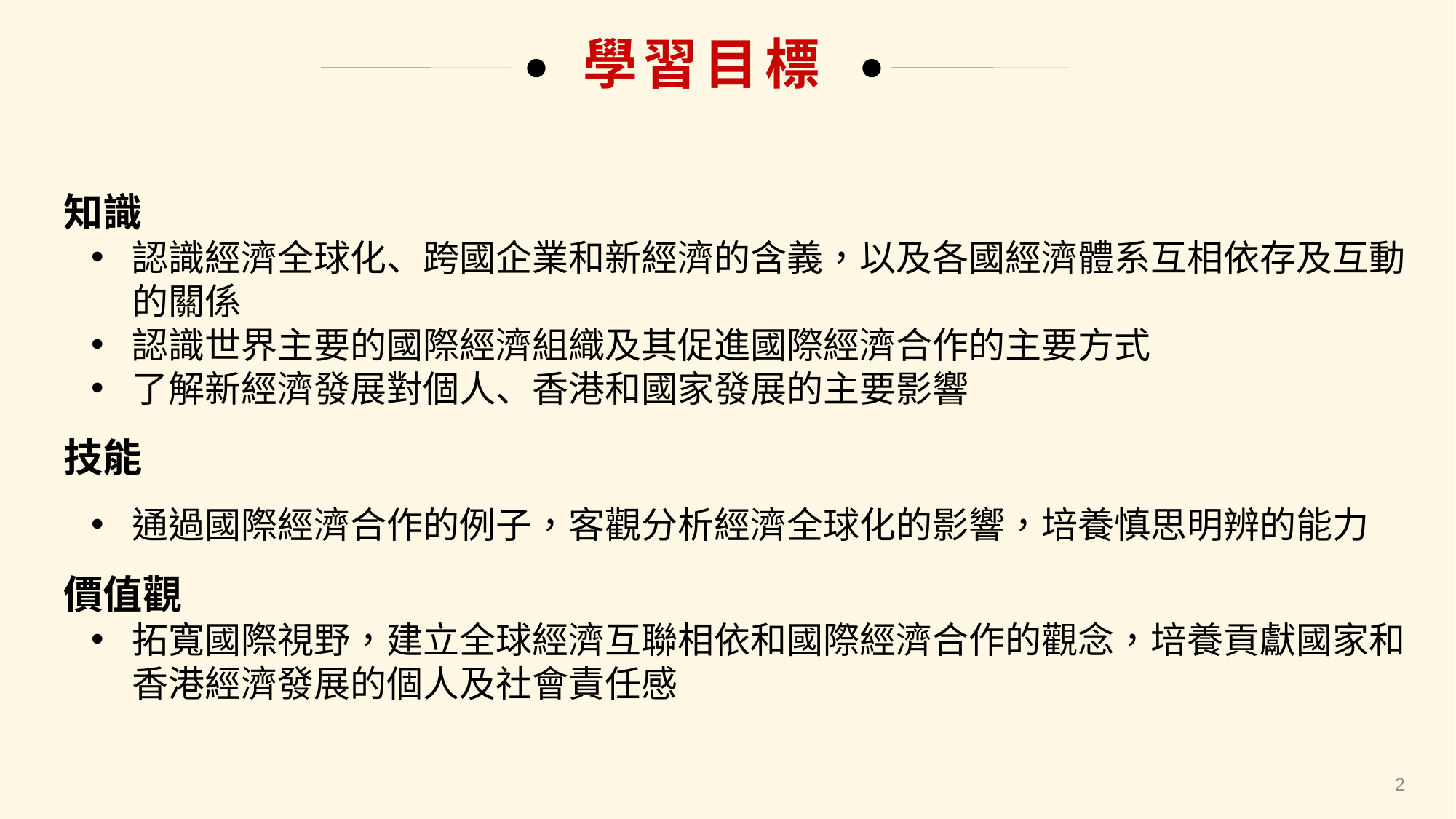

學習目標

知識
認識經濟全球化、跨國企業和新經濟的含義，以及各國經濟體系互相依存及互動的關係
認識世界主要的國際經濟組織及其促進國際經濟合作的主要方式
了解新經濟發展對個人、香港和國家發展的主要影響
技能
通過國際經濟合作的例子，客觀分析經濟全球化的影響，培養慎思明辨的能力
價值觀
拓寬國際視野，建立全球經濟互聯相依和國際經濟合作的觀念，培養貢獻國家和香港經濟發展的個人及社會責任感